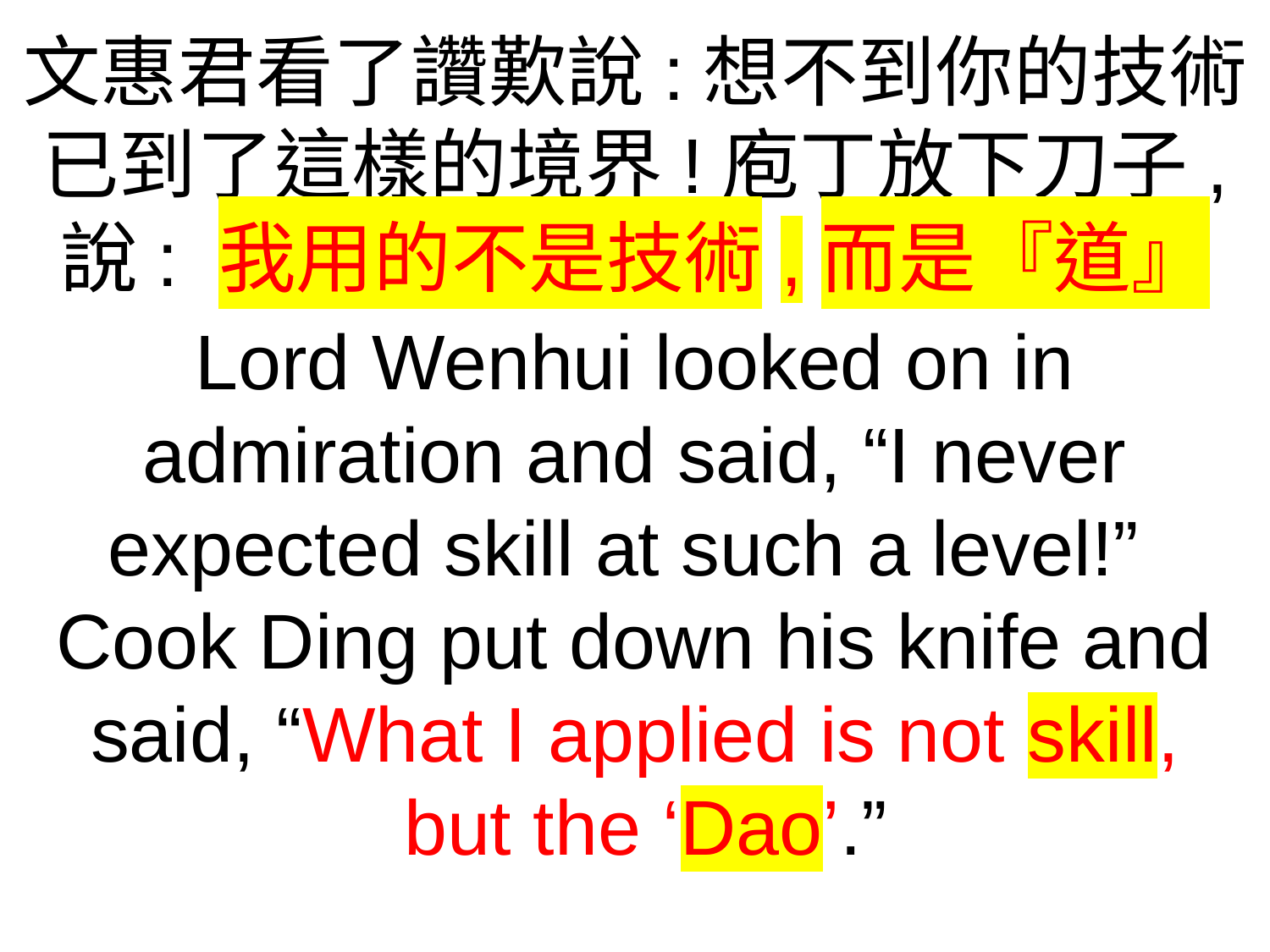

文惠君看了讚歎說:想不到你的技術已到了這樣的境界!庖丁放下刀子,
說: 我用的不是技術,而是『道』
Lord Wenhui looked on in admiration and said, “I never expected skill at such a level!”
Cook Ding put down his knife and said, “What I applied is not skill,
 but the ‘Dao’.”